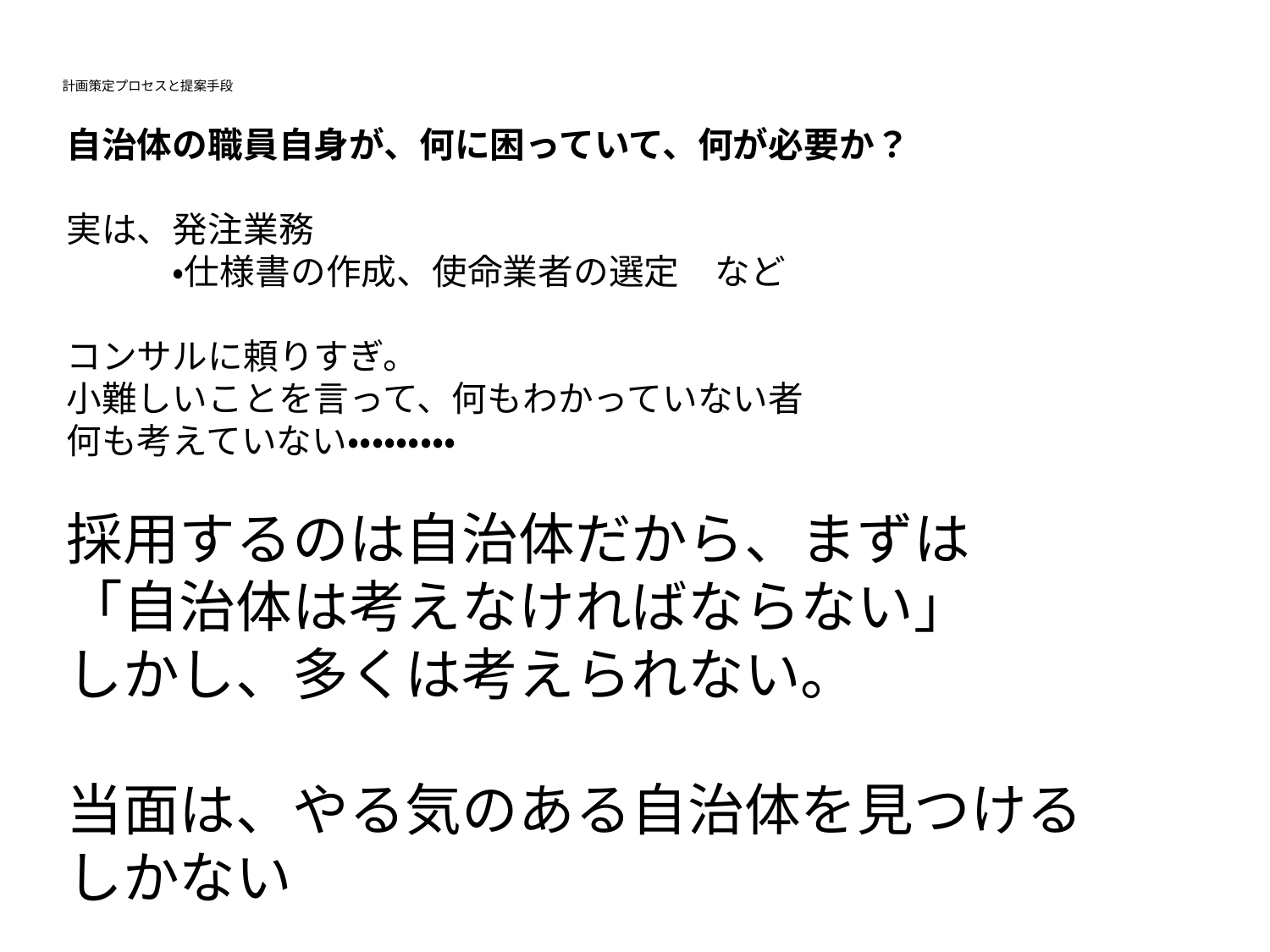

# 計画策定プロセスと提案手段
自治体の職員自身が、何に困っていて、何が必要か？

実は、発注業務
　　　・仕様書の作成、使命業者の選定　など

コンサルに頼りすぎ。
小難しいことを言って、何もわかっていない者
何も考えていない・・・・・・・・・

採用するのは自治体だから、まずは
「自治体は考えなければならない」
しかし、多くは考えられない。

当面は、やる気のある自治体を見つける
しかない